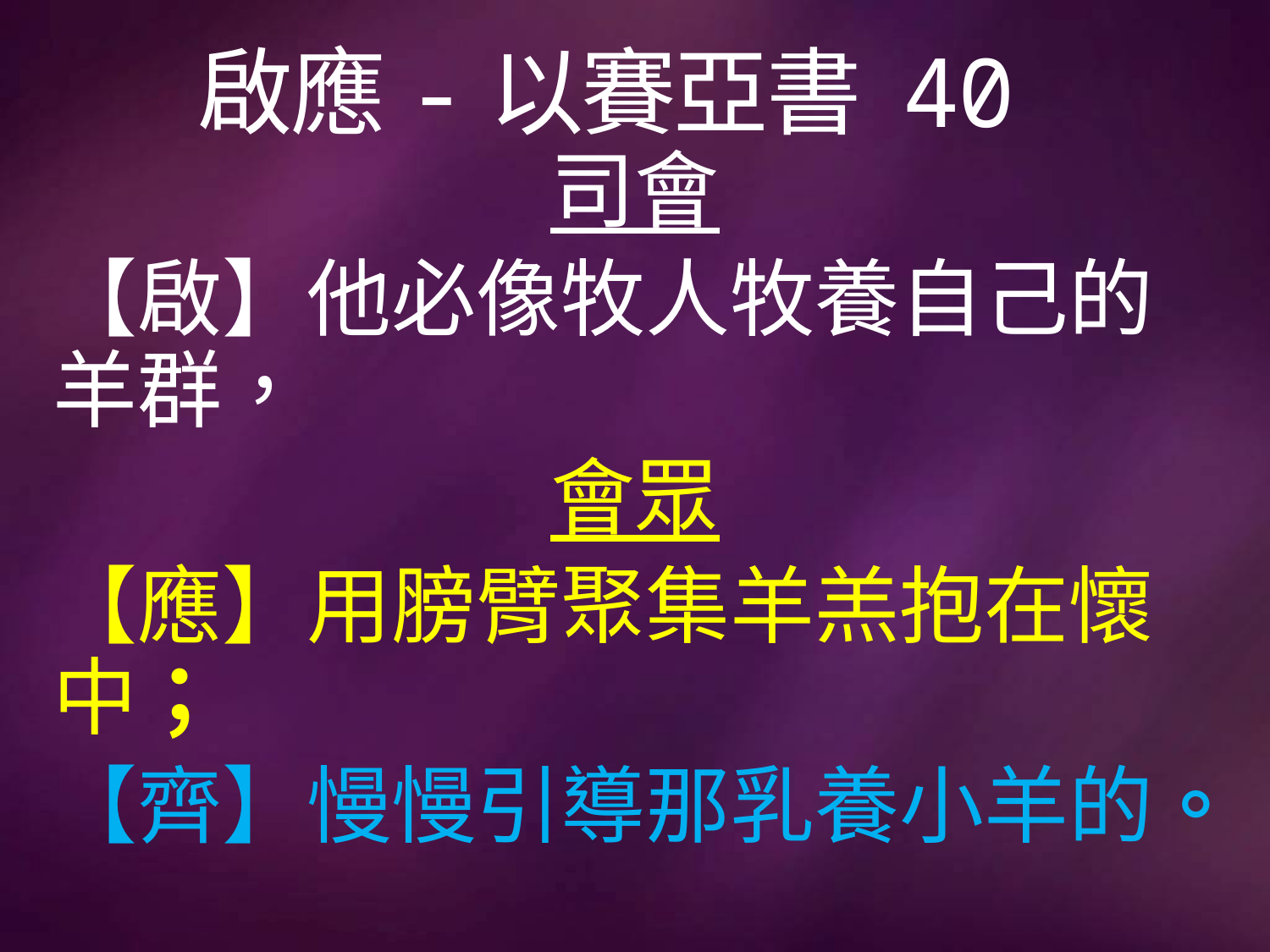

# 啟應-以賽亞書 40
司會
【啟】他必像牧人牧養自己的羊群，
會眾
【應】用膀臂聚集羊羔抱在懷中；
【齊】慢慢引導那乳養小羊的。
                                                             Ω